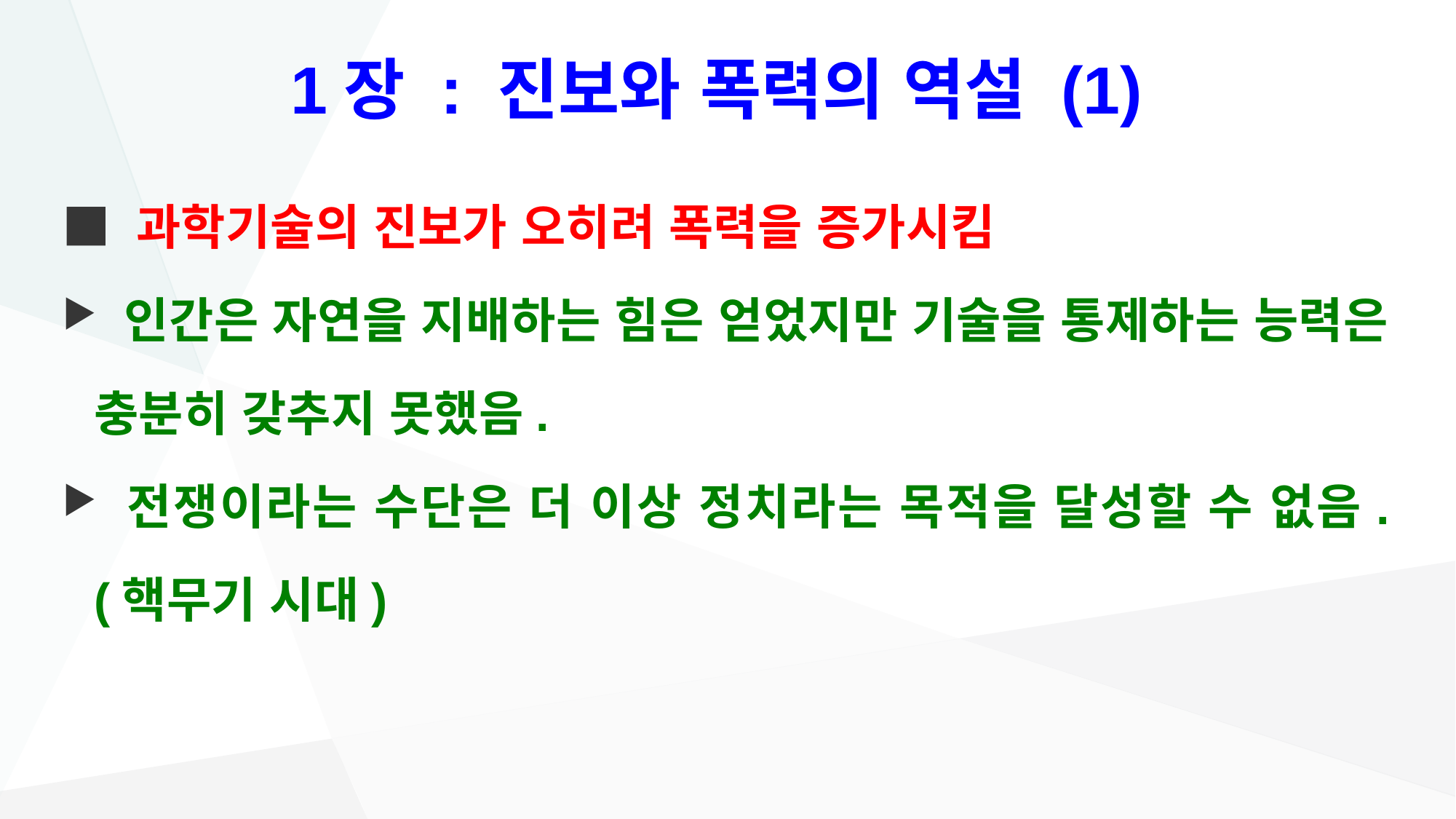

# 1장 : 진보와 폭력의 역설 (1)

■ 과학기술의 진보가 오히려 폭력을 증가시킴
 인간은 자연을 지배하는 힘은 얻었지만 기술을 통제하는 능력은 충분히 갖추지 못했음.
 전쟁이라는 수단은 더 이상 정치라는 목적을 달성할 수 없음. (핵무기 시대)